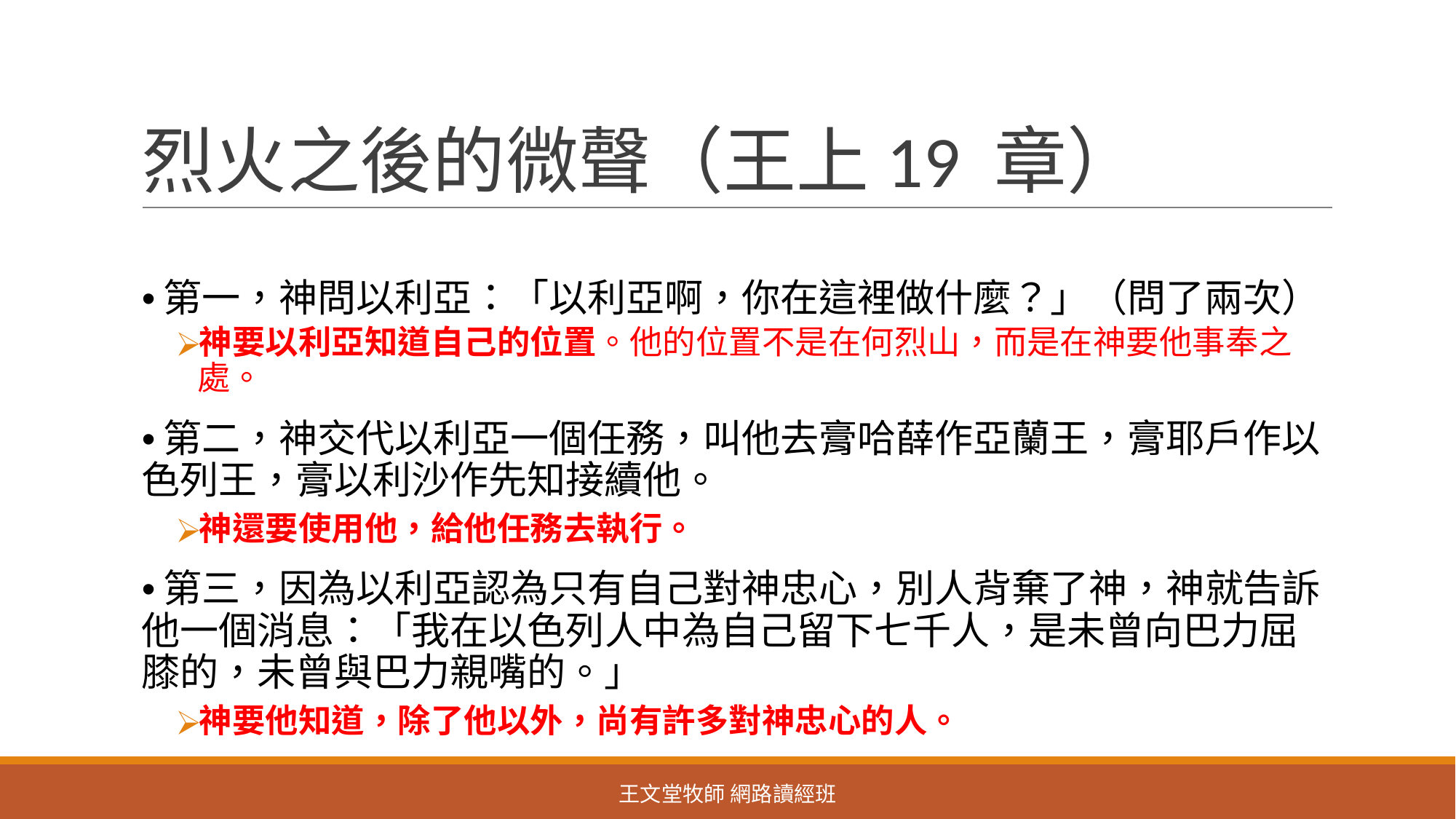

# 烈火之後的微聲（王上19 章）

•第一，神問以利亞：「以利亞啊，你在這裡做什麼？」（問了兩次）
神要以利亞知道自己的位置。他的位置不是在何烈山，而是在神要他事奉之處。
•第二，神交代以利亞一個任務，叫他去膏哈薛作亞蘭王，膏耶戶作以色列王，膏以利沙作先知接續他。
神還要使用他，給他任務去執行。
•第三，因為以利亞認為只有自己對神忠心，別人背棄了神，神就告訴他一個消息：「我在以色列人中為自己留下七千人，是未曾向巴力屈膝的，未曾與巴力親嘴的。」
神要他知道，除了他以外，尚有許多對神忠心的人。
王文堂牧師 網路讀經班